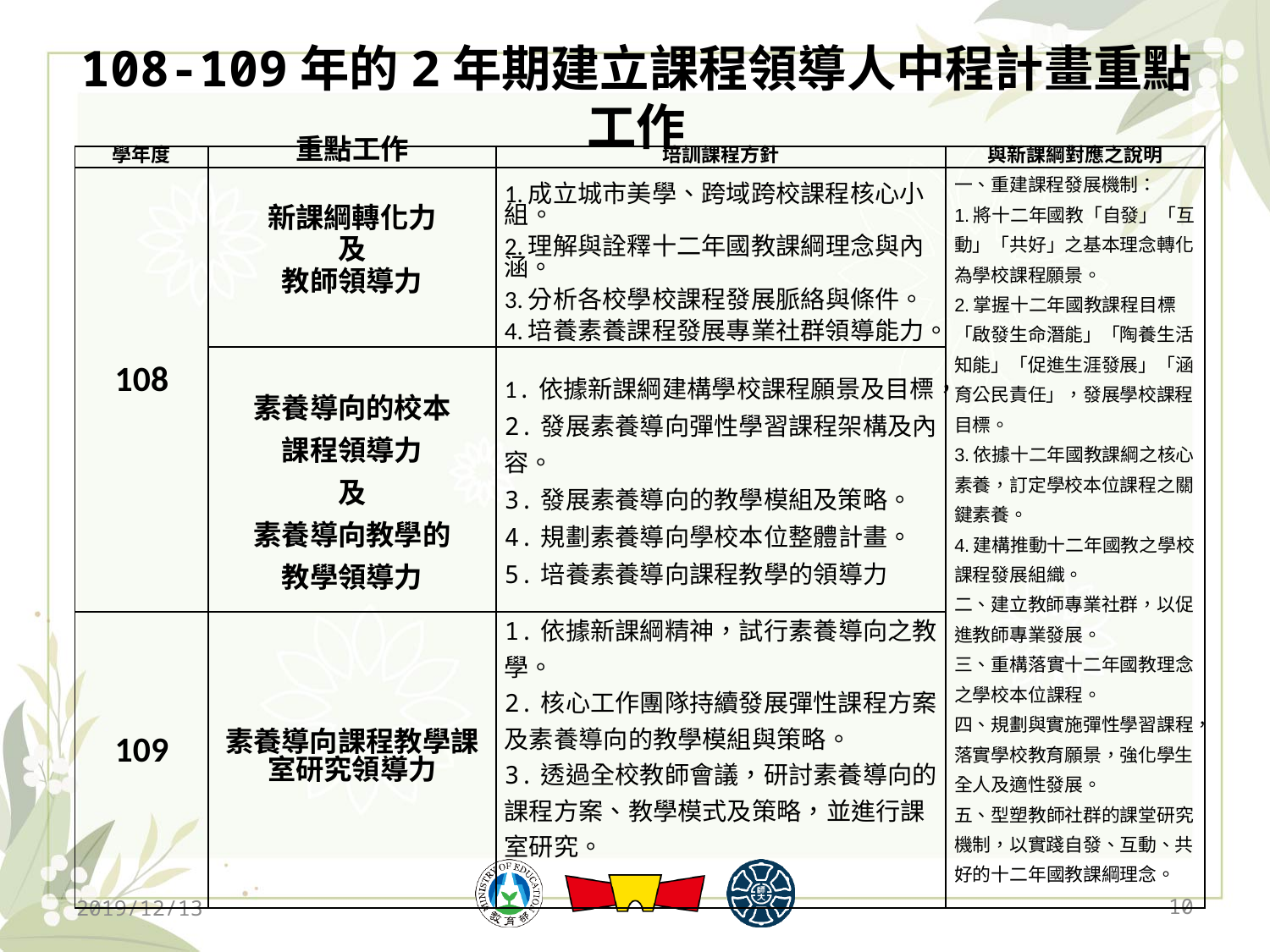

# 108-109年的2年期建立課程領導人中程計畫重點工作
| 學年度 | 重點工作 | 培訓課程方針 | 與新課綱對應之說明 |
| --- | --- | --- | --- |
| 108 | 新課綱轉化力 及 教師領導力 | 1.成立城市美學、跨域跨校課程核心小組。 2.理解與詮釋十二年國教課綱理念與內涵。 3.分析各校學校課程發展脈絡與條件。 4.培養素養課程發展專業社群領導能力。 | 一、重建課程發展機制： 1.將十二年國教「自發」「互動」「共好」之基本理念轉化為學校課程願景。 2.掌握十二年國教課程目標「啟發生命潛能」「陶養生活知能」「促進生涯發展」「涵育公民責任」，發展學校課程目標。 3.依據十二年國教課綱之核心素養，訂定學校本位課程之關鍵素養。 4.建構推動十二年國教之學校課程發展組織。 二、建立教師專業社群，以促進教師專業發展。 三、重構落實十二年國教理念之學校本位課程。 四、規劃與實施彈性學習課程，落實學校教育願景，強化學生全人及適性發展。 五、型塑教師社群的課堂研究機制，以實踐自發、互動、共好的十二年國教課綱理念。 |
|  | 素養導向的校本 課程領導力 及 素養導向教學的 教學領導力 | 1.依據新課綱建構學校課程願景及目標，2.發展素養導向彈性學習課程架構及內容。 3.發展素養導向的教學模組及策略。 4.規劃素養導向學校本位整體計畫。 5.培養素養導向課程教學的領導力 |  |
| 109 | 素養導向課程教學課室研究領導力 | 1.依據新課綱精神，試行素養導向之教學。 2.核心工作團隊持續發展彈性課程方案及素養導向的教學模組與策略。 3.透過全校教師會議，研討素養導向的課程方案、教學模式及策略，並進行課室研究。 |  |
2019/12/13
10